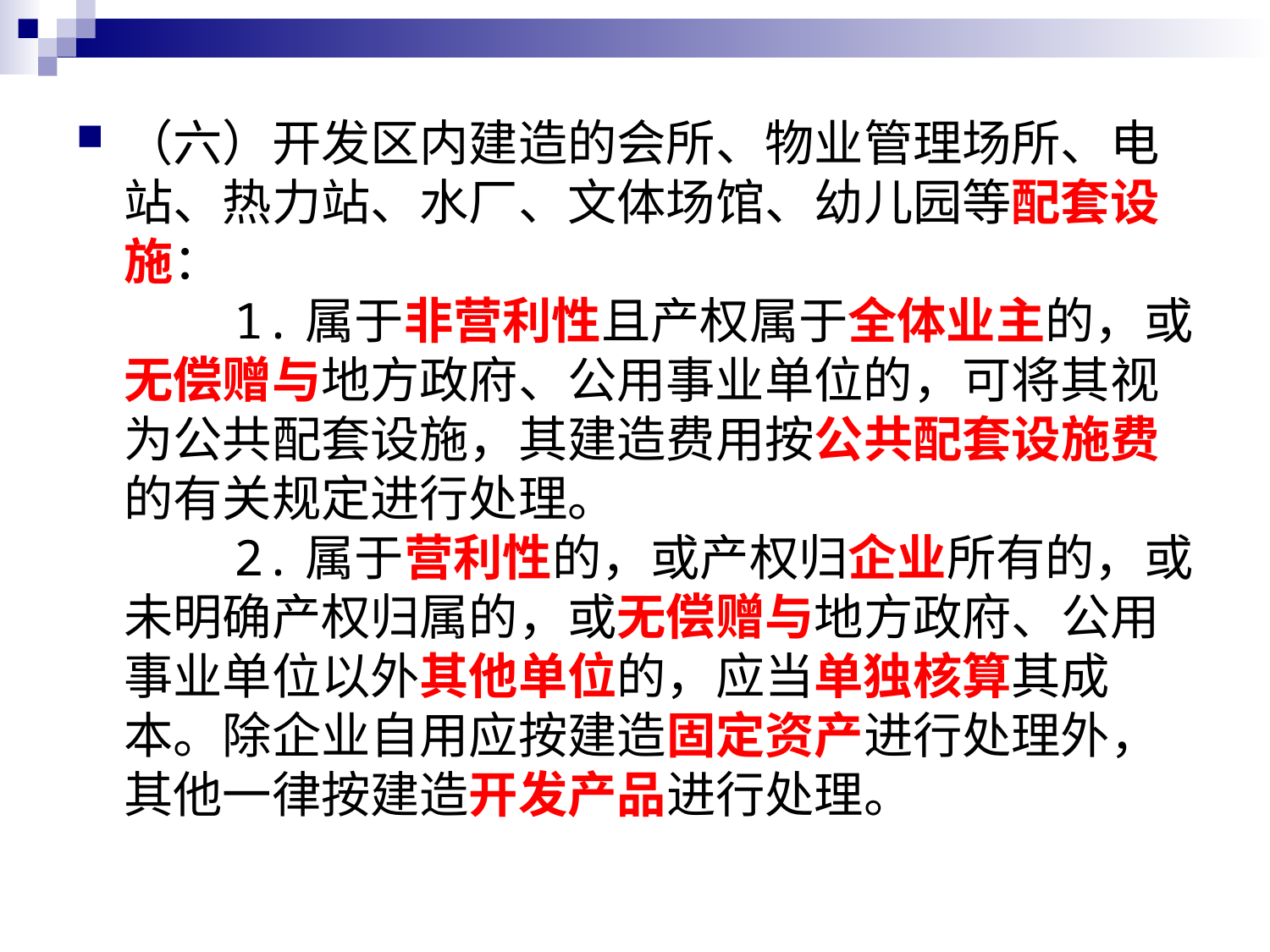

（六）开发区内建造的会所、物业管理场所、电站、热力站、水厂、文体场馆、幼儿园等配套设施：
　　1.属于非营利性且产权属于全体业主的，或无偿赠与地方政府、公用事业单位的，可将其视为公共配套设施，其建造费用按公共配套设施费的有关规定进行处理。
　　2.属于营利性的，或产权归企业所有的，或未明确产权归属的，或无偿赠与地方政府、公用事业单位以外其他单位的，应当单独核算其成本。除企业自用应按建造固定资产进行处理外，其他一律按建造开发产品进行处理。